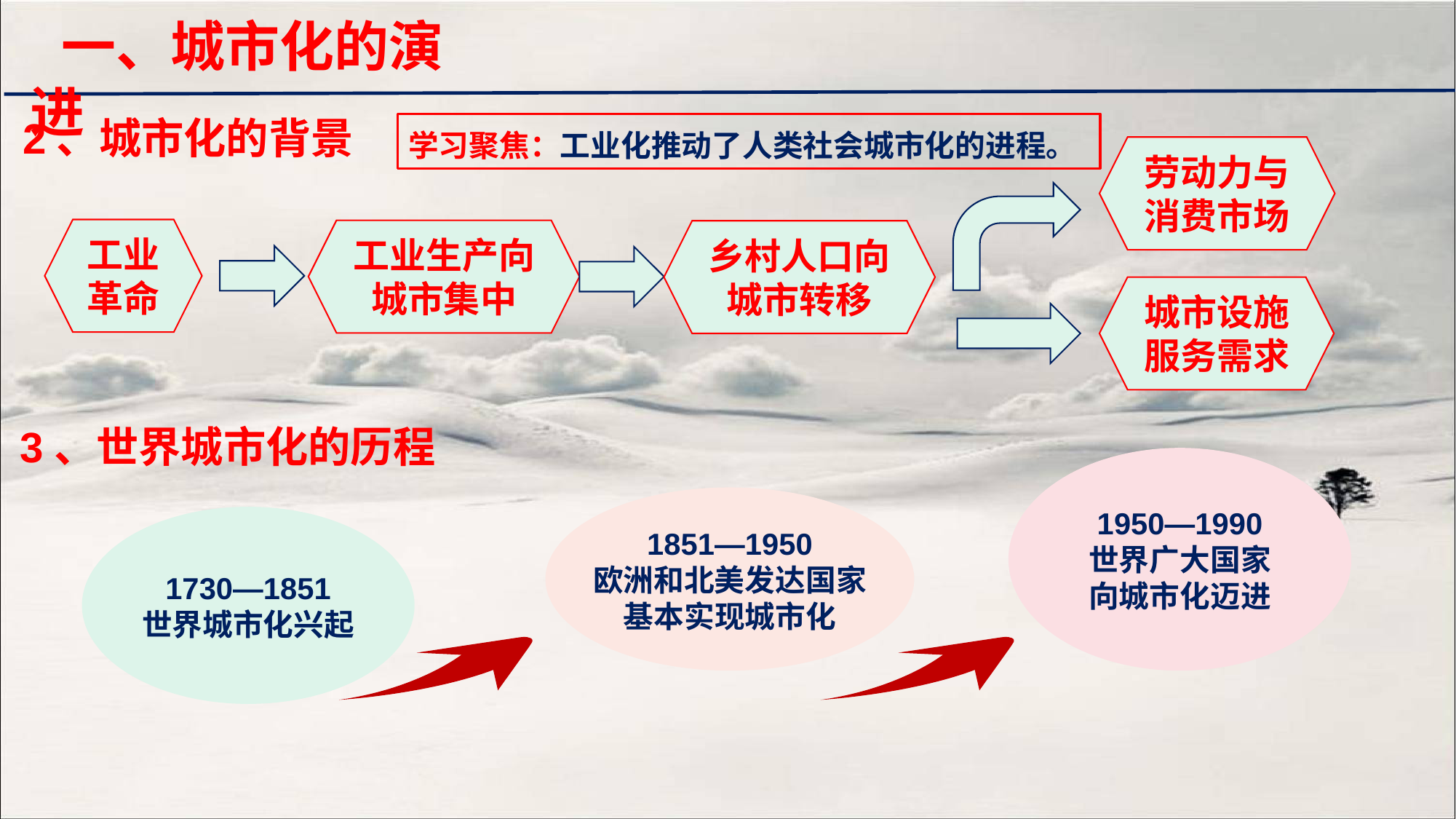

一、城市化的演进
2、城市化的背景
学习聚焦：工业化推动了人类社会城市化的进程。
劳动力与
消费市场

乡村人口向城市转移

工业
革命

工业生产向城市集中

城市设施
服务需求
3、世界城市化的历程
1950—1990
世界广大国家
向城市化迈进
1851—1950
欧洲和北美发达国家
基本实现城市化
1730—1851
世界城市化兴起